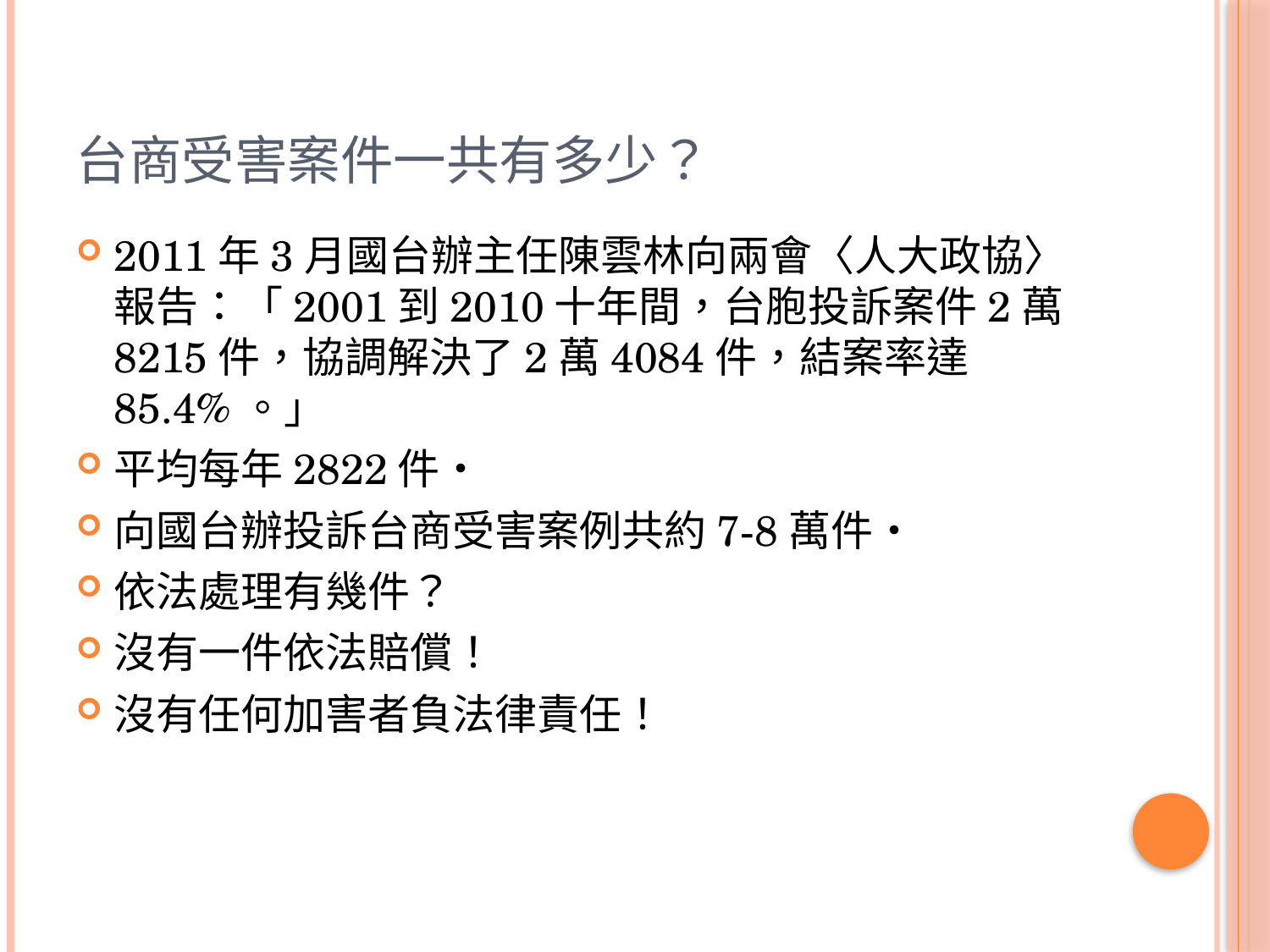

# 台商受害案件一共有多少？
2011年3月國台辦主任陳雲林向兩會〈人大政協〉報告：「2001到2010十年間，台胞投訴案件2萬8215件，協調解決了2萬4084件，結案率達85.4%。」
平均每年2822件‧
向國台辦投訴台商受害案例共約7-8萬件‧
依法處理有幾件？
沒有一件依法賠償！
沒有任何加害者負法律責任！